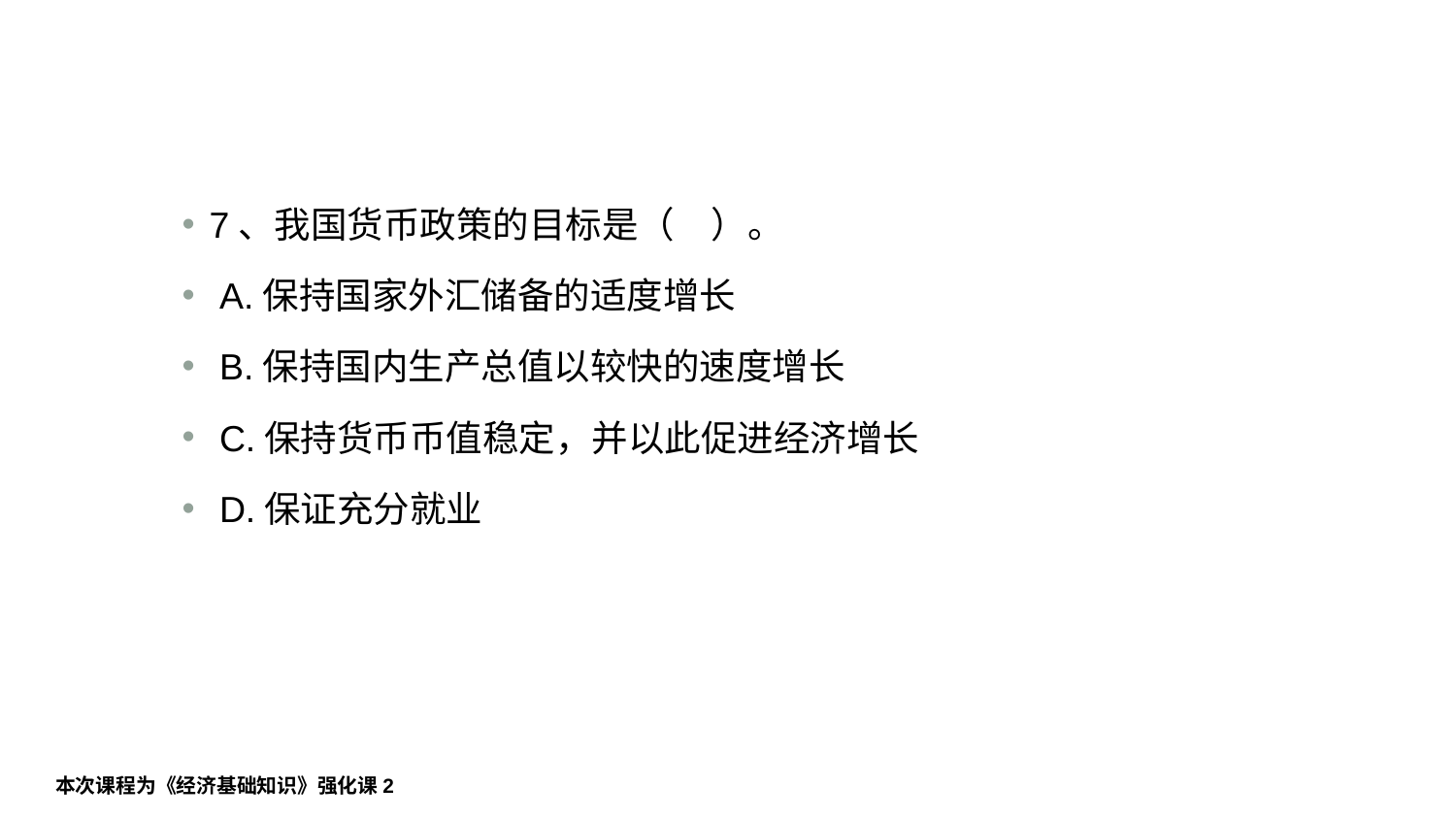

#
7、我国货币政策的目标是（　）。
 A.保持国家外汇储备的适度增长
 B.保持国内生产总值以较快的速度增长
 C.保持货币币值稳定，并以此促进经济增长
 D.保证充分就业